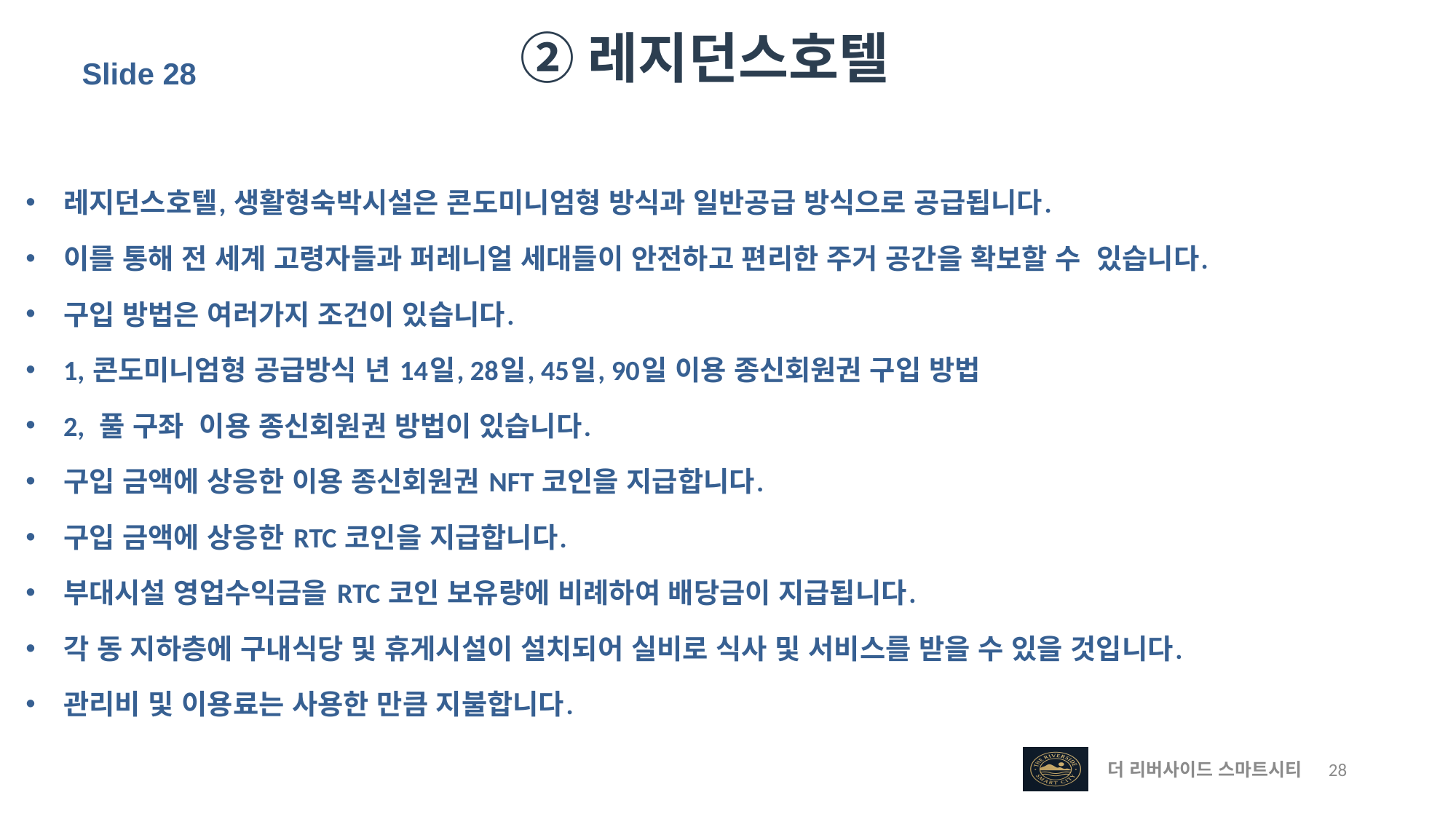

②레지던스호텔
Slide 28

레지던스호텔, 생활형숙박시설은 콘도미니엄형 방식과 일반공급 방식으로 공급됩니다.
이를 통해 전 세계 고령자들과 퍼레니얼 세대들이 안전하고 편리한 주거 공간을 확보할 수  있습니다.
구입 방법은 여러가지 조건이 있습니다.
1, 콘도미니엄형 공급방식 년 14일, 28일, 45일, 90일 이용 종신회원권 구입 방법
2,  풀 구좌  이용 종신회원권 방법이 있습니다.
구입 금액에 상응한 이용 종신회원권 NFT 코인을 지급합니다.
구입 금액에 상응한 RTC 코인을 지급합니다.
부대시설 영업수익금을 RTC 코인 보유량에 비례하여 배당금이 지급됩니다.
각 동 지하층에 구내식당 및 휴게시설이 설치되어 실비로 식사 및 서비스를 받을 수 있을 것입니다.
관리비 및 이용료는 사용한 만큼 지불합니다.

             더 리버사이드 스마트시티
  28